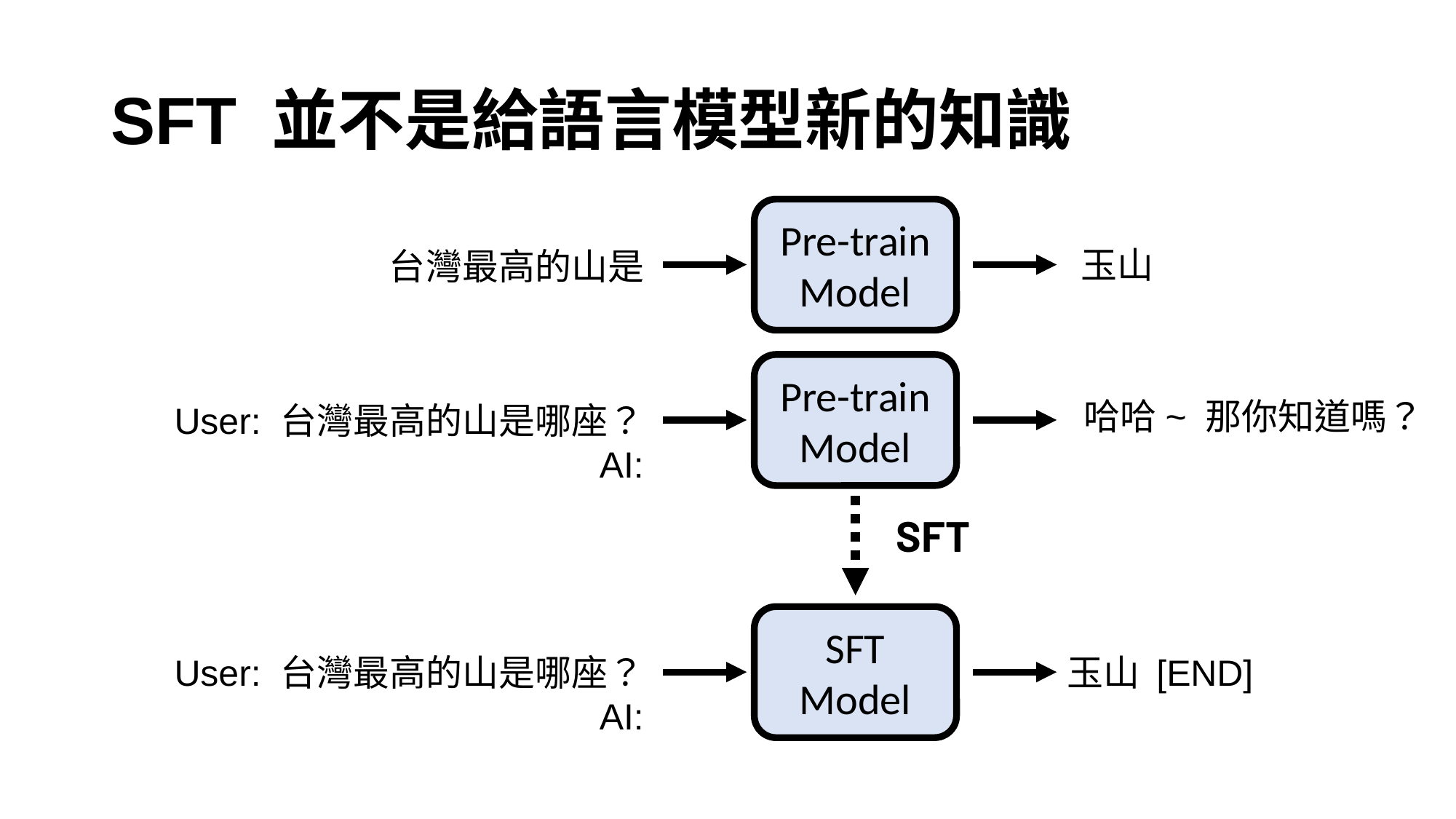

# SFT 並不是給語言模型新的知識
Pre-train
Model
玉山
台灣最高的山是
Pre-train
Model
哈哈~ 那你知道嗎？
User: 台灣最高的山是哪座？ AI:
SFT
SFT
Model
User: 台灣最高的山是哪座？ AI:
玉山 [END]